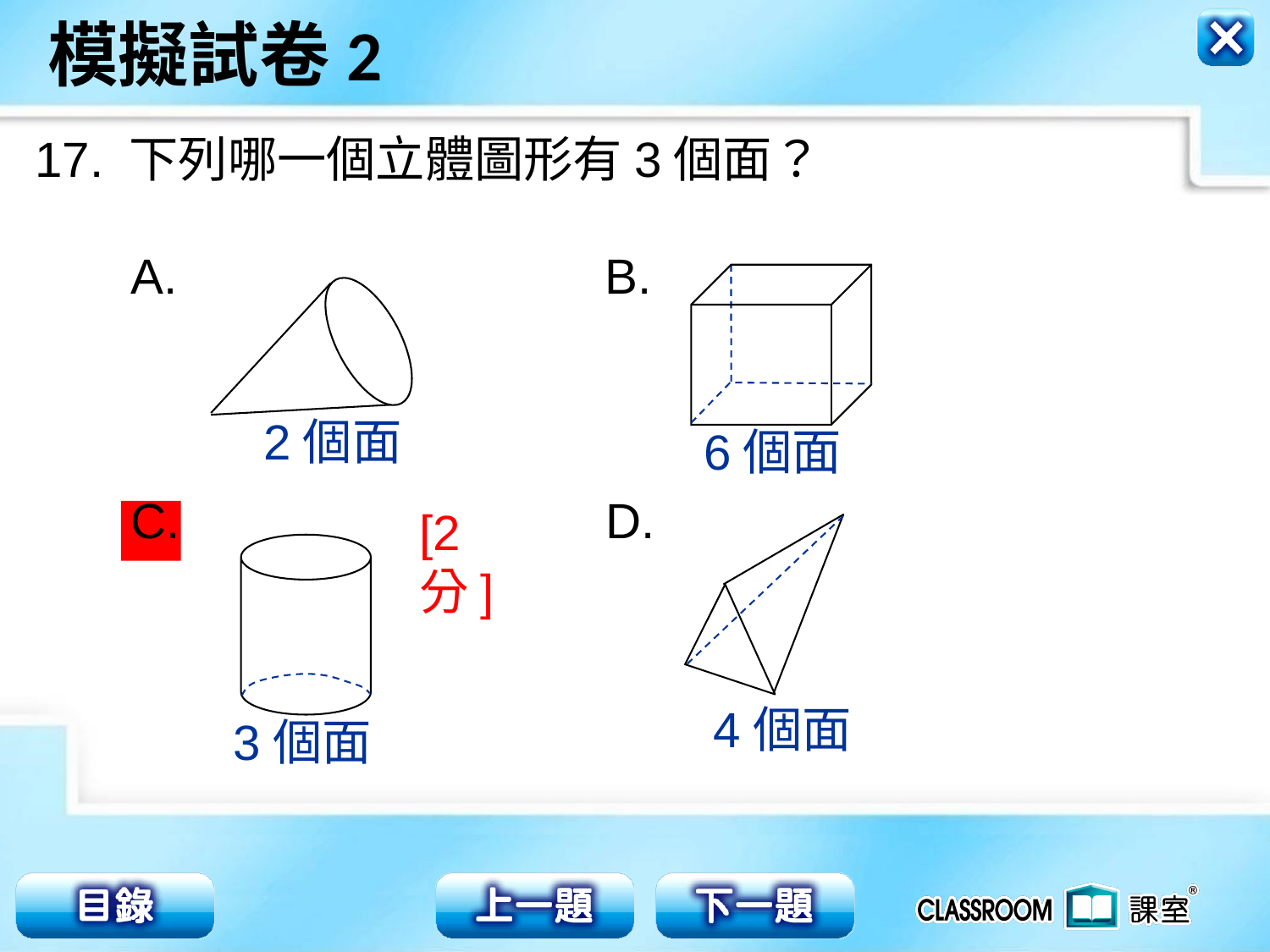

17. 下列哪一個立體圖形有3個面？
                               B.

C.                               D.

2個面
6個面
[2分]

4個面
3個面